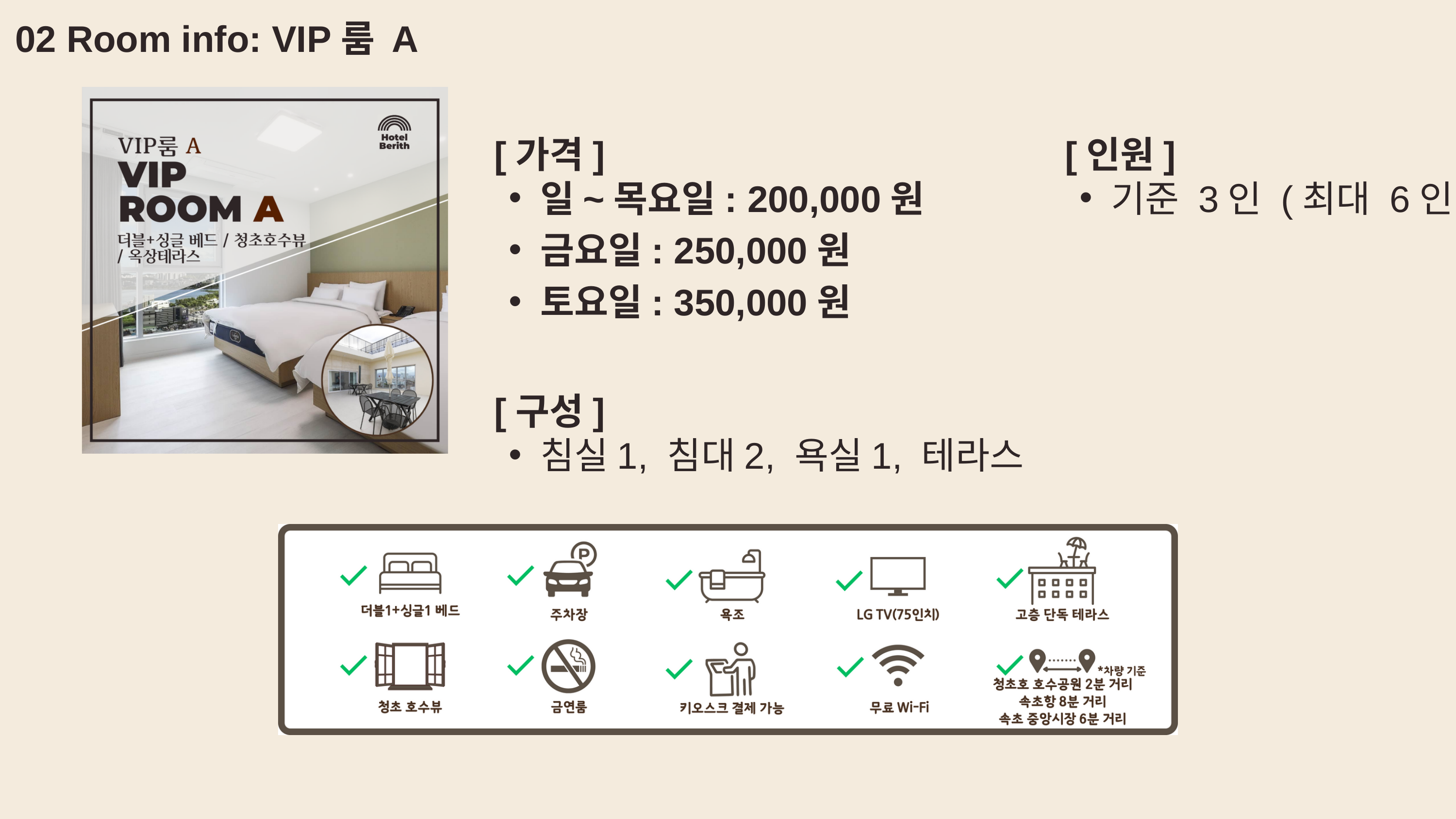

02 Room info: VIP룸 A

[가격]
[인원]
일~목요일: 200,000원
금요일: 250,000원
토요일: 350,000원
기준 3인 (최대 6인)
[구성]
침실1, 침대2, 욕실1, 테라스